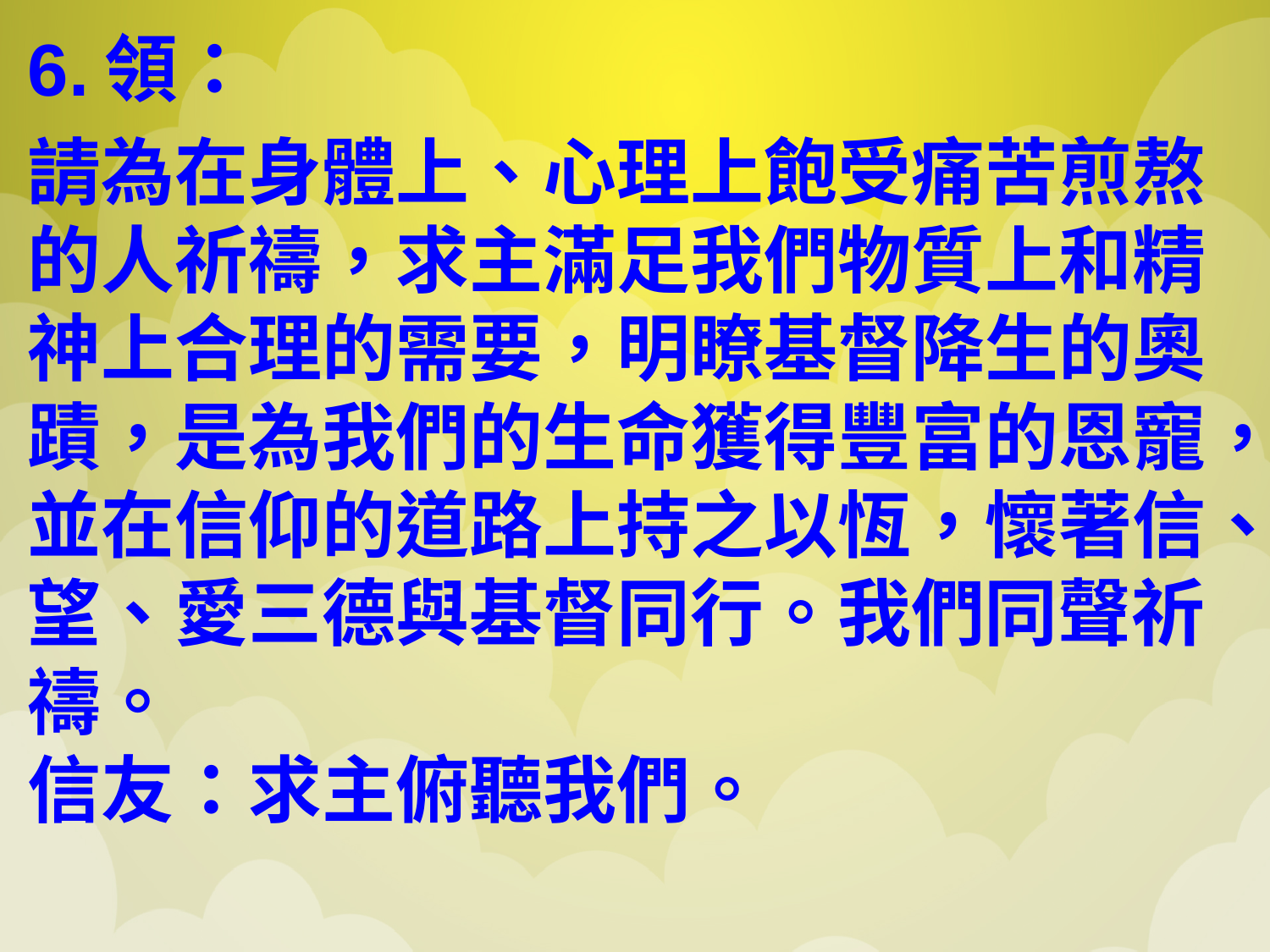

6.領：
請為在身體上、心理上飽受痛苦煎熬的人祈禱，求主滿足我們物質上和精神上合理的需要，明瞭基督降生的奧蹟，是為我們的生命獲得豐富的恩寵，並在信仰的道路上持之以恆，懷著信、望、愛三德與基督同行。我們同聲祈禱。
信友：求主俯聽我們。